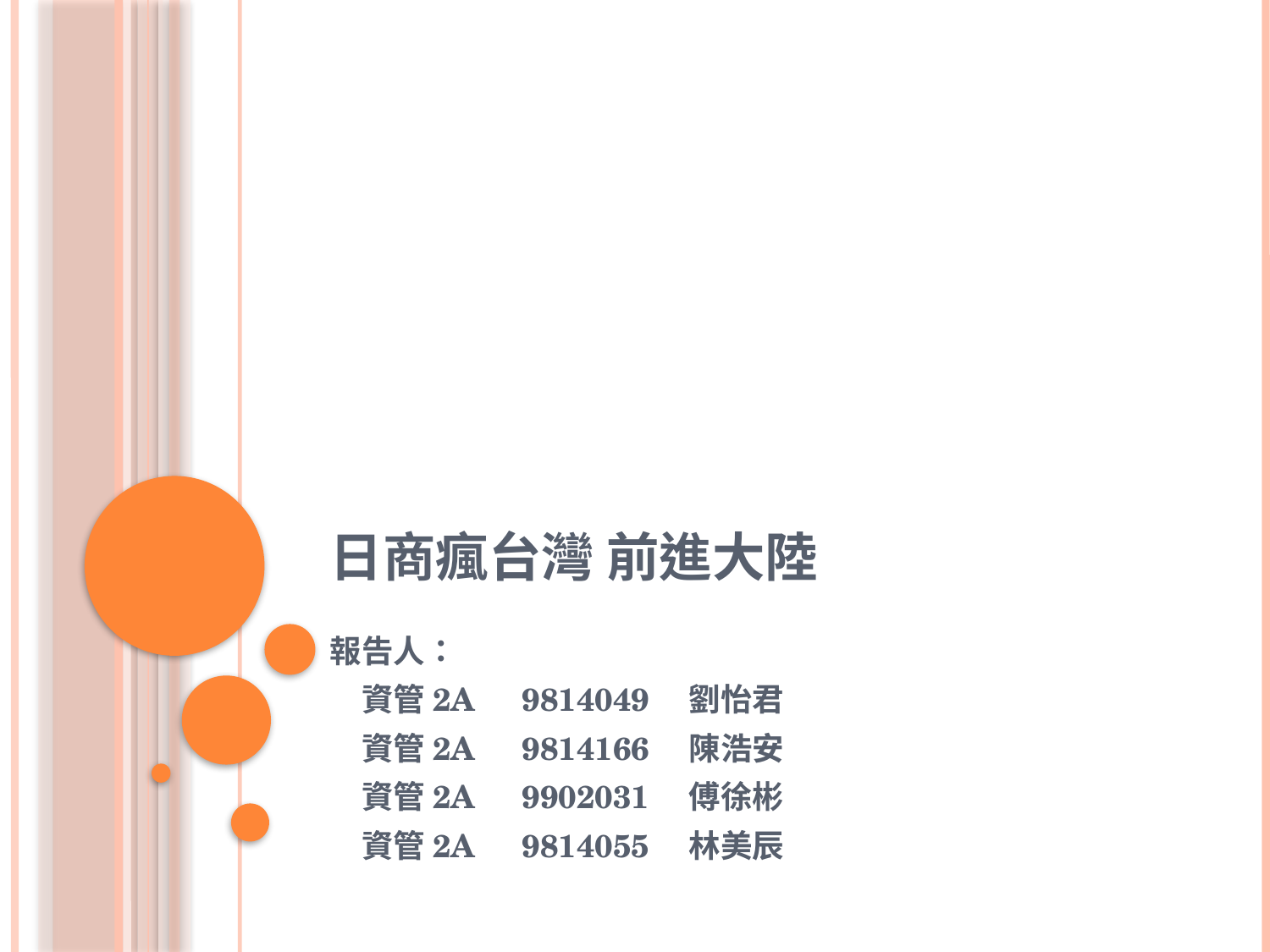

# 日商瘋台灣 前進大陸
報告人：
　資管2A　9814049　劉怡君
　資管2A　9814166　陳浩安
　資管2A　9902031　傅徐彬
　資管2A　9814055　林美辰